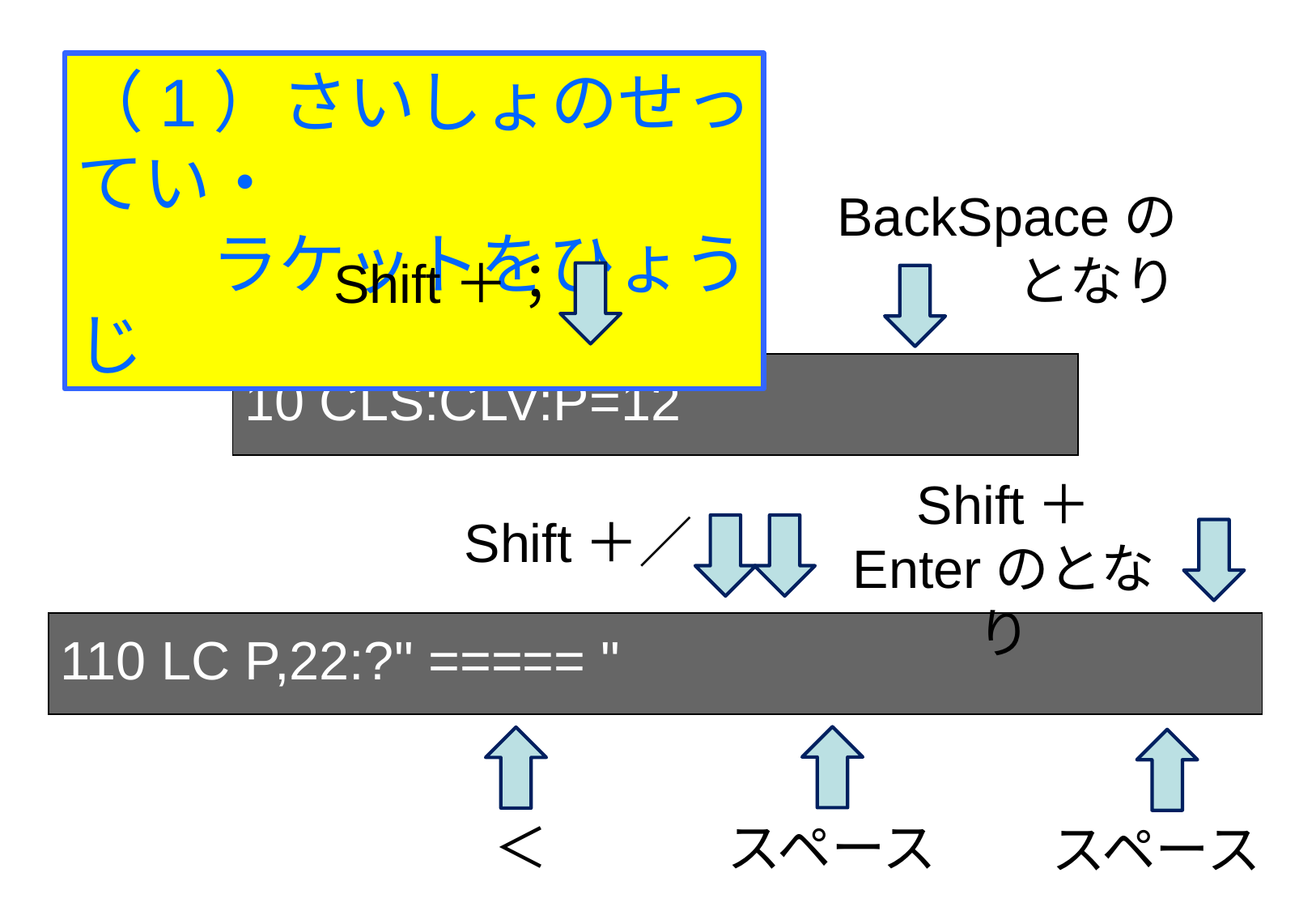

（1）さいしょのせってい・
　　ラケットをひょうじ
BackSpaceの
となり
Shift＋；

10 CLS:CLV:P=12
Shift＋
Enterのとなり
Shift＋／

110 LC P,22:?" ===== "

スペース
＜
スペース